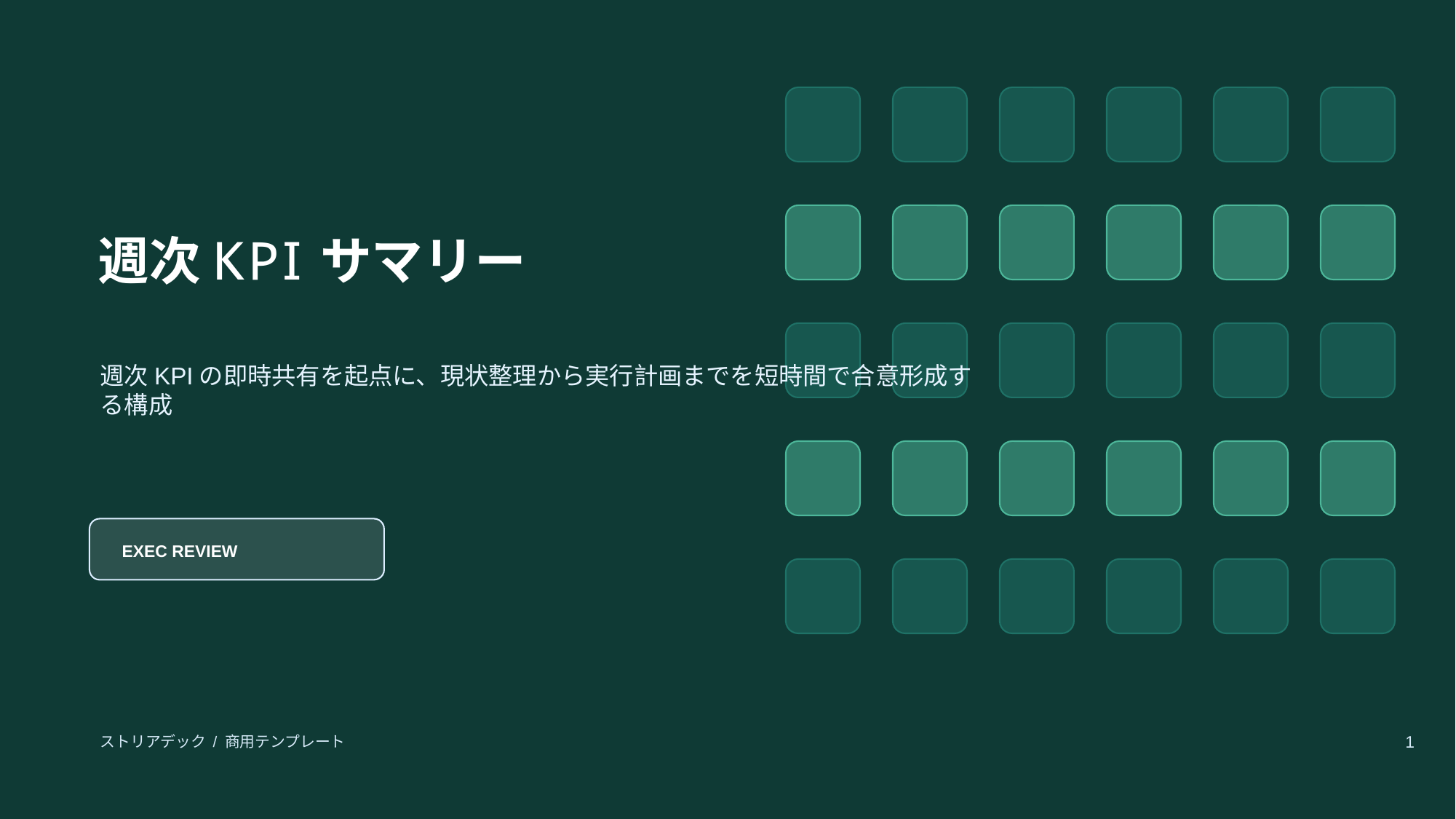

週次KPIサマリー

週次KPIの即時共有を起点に、現状整理から実行計画までを短時間で合意形成する構成

EXEC REVIEW

ストリアデック / 商用テンプレート
1